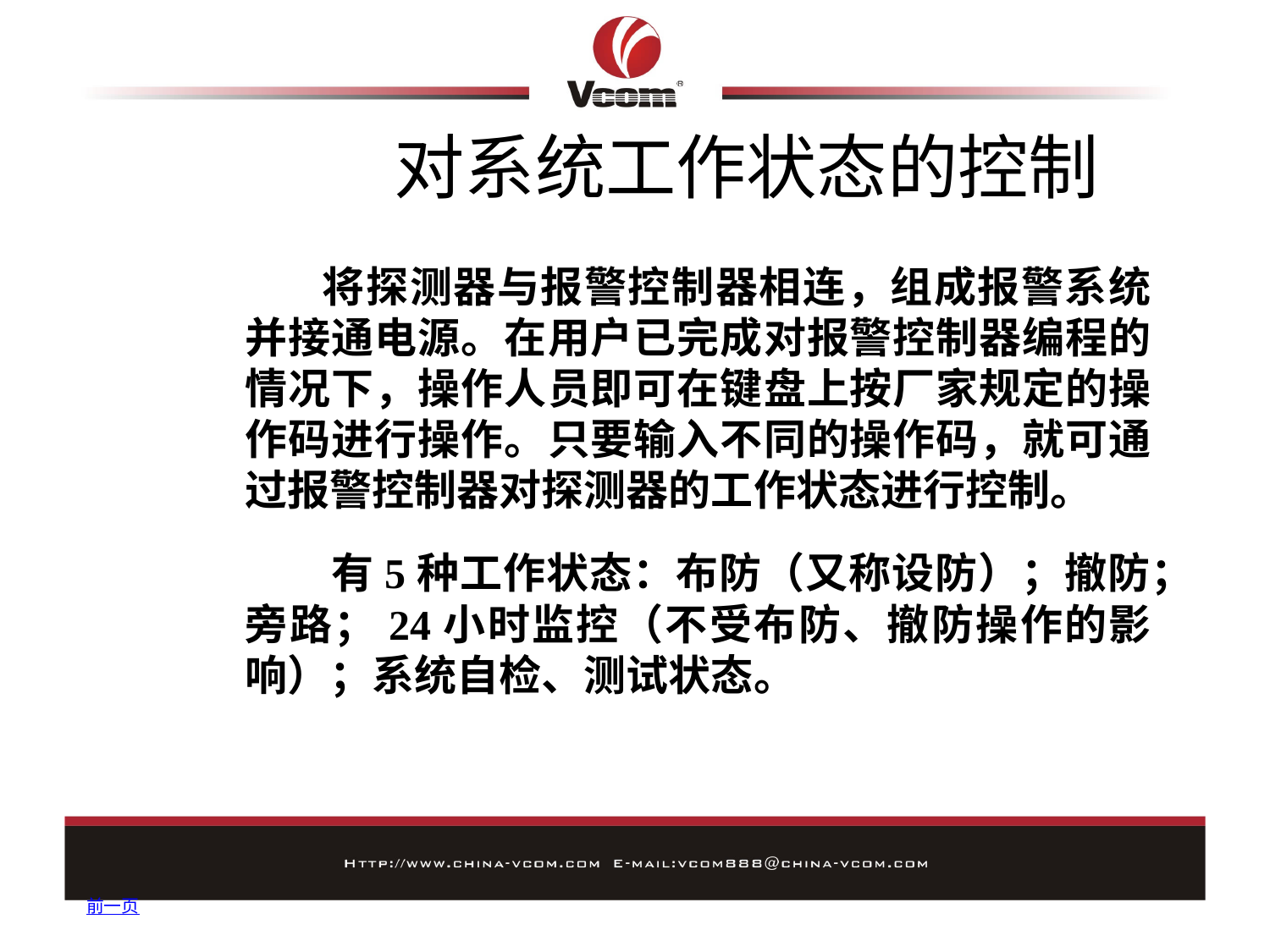

对系统工作状态的控制
      将探测器与报警控制器相连，组成报警系统并接通电源。在用户已完成对报警控制器编程的情况下，操作人员即可在键盘上按厂家规定的操作码进行操作。只要输入不同的操作码，就可通过报警控制器对探测器的工作状态进行控制。
      有5种工作状态：布防（又称设防）；撤防；旁路；24小时监控（不受布防、撤防操作的影响）；系统自检、测试状态。
前一页